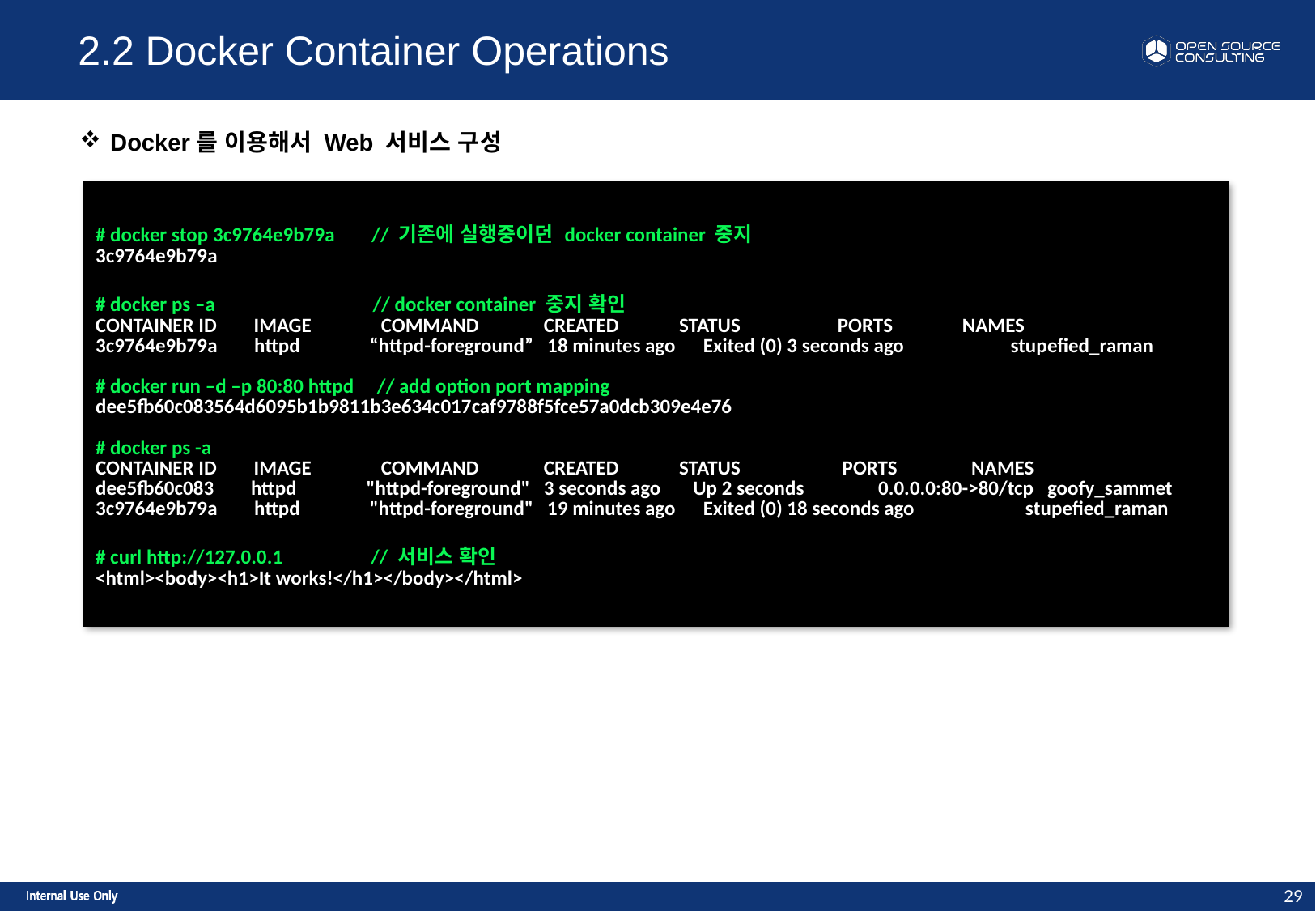

2.2 Docker Container Operations
Docker를 이용해서 Web 서비스 구성

| # docker stop 3c9764e9b79a // 기존에 실행중이던 docker container 중지 3c9764e9b79a # docker ps –a // docker container 중지 확인 CONTAINER ID IMAGE COMMAND CREATED STATUS PORTS NAMES 3c9764e9b79a httpd “httpd-foreground” 18 minutes ago Exited (0) 3 seconds ago stupefied\_raman # docker run –d –p 80:80 httpd // add option port mapping dee5fb60c083564d6095b1b9811b3e634c017caf9788f5fce57a0dcb309e4e76 # docker ps -a CONTAINER ID IMAGE COMMAND CREATED STATUS PORTS NAMES dee5fb60c083 httpd "httpd-foreground" 3 seconds ago Up 2 seconds 0.0.0.0:80->80/tcp goofy\_sammet 3c9764e9b79a httpd "httpd-foreground" 19 minutes ago Exited (0) 18 seconds ago stupefied\_raman # curl http://127.0.0.1 // 서비스 확인 <html><body><h1>It works!</h1></body></html> |
| --- |
29